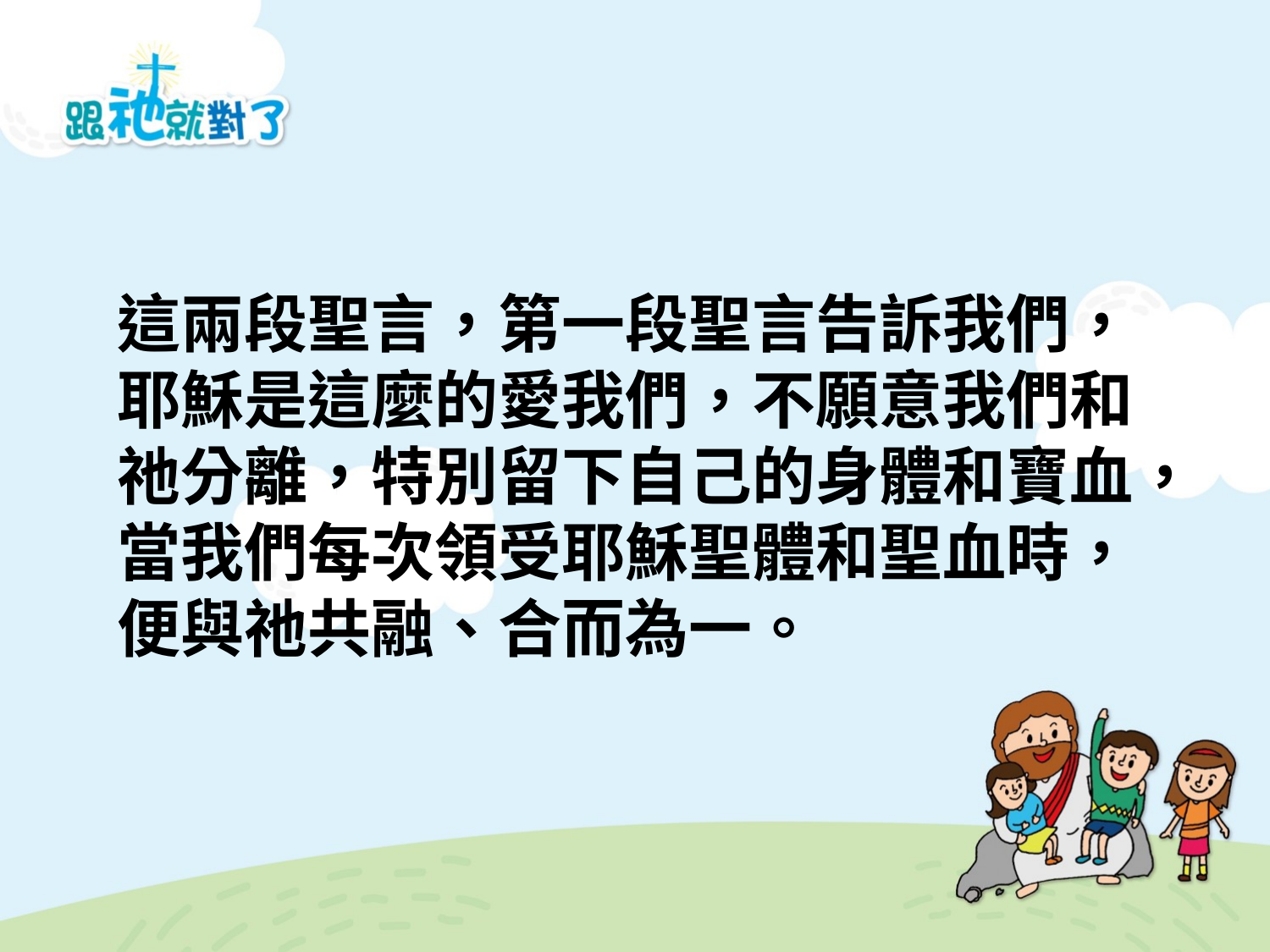

這兩段聖言，第一段聖言告訴我們，耶穌是這麼的愛我們，不願意我們和祂分離，特別留下自己的身體和寶血，當我們每次領受耶穌聖體和聖血時，便與祂共融、合而為一。